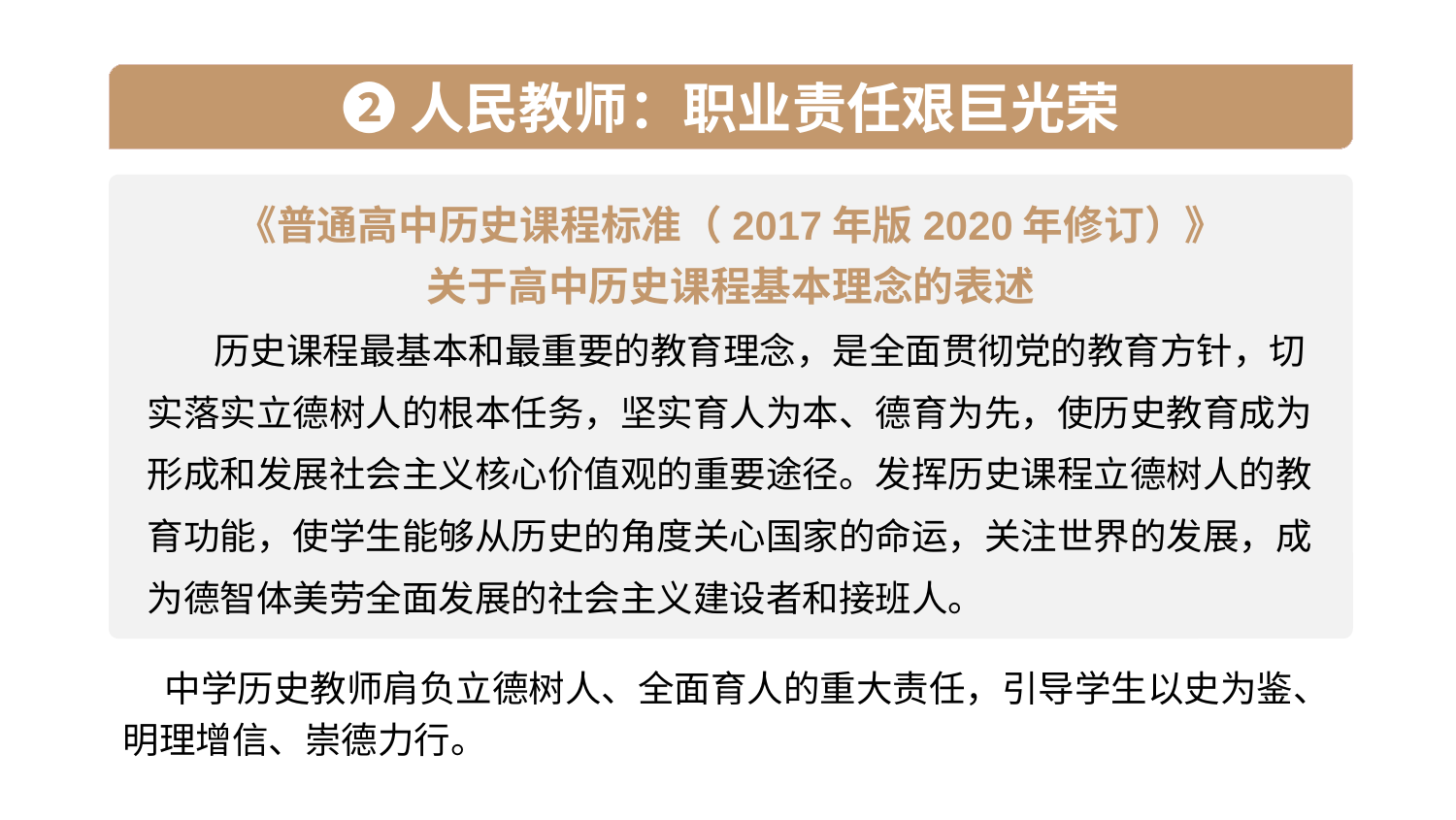

❷人民教师：职业责任艰巨光荣

《普通高中历史课程标准（2017年版2020年修订）》
关于高中历史课程基本理念的表述
       历史课程最基本和最重要的教育理念，是全面贯彻党的教育方针，切实落实立德树人的根本任务，坚实育人为本、德育为先，使历史教育成为形成和发展社会主义核心价值观的重要途径。发挥历史课程立德树人的教育功能，使学生能够从历史的角度关心国家的命运，关注世界的发展，成为德智体美劳全面发展的社会主义建设者和接班人。
    中学历史教师肩负立德树人、全面育人的重大责任，引导学生以史为鉴、明理增信、崇德力行。